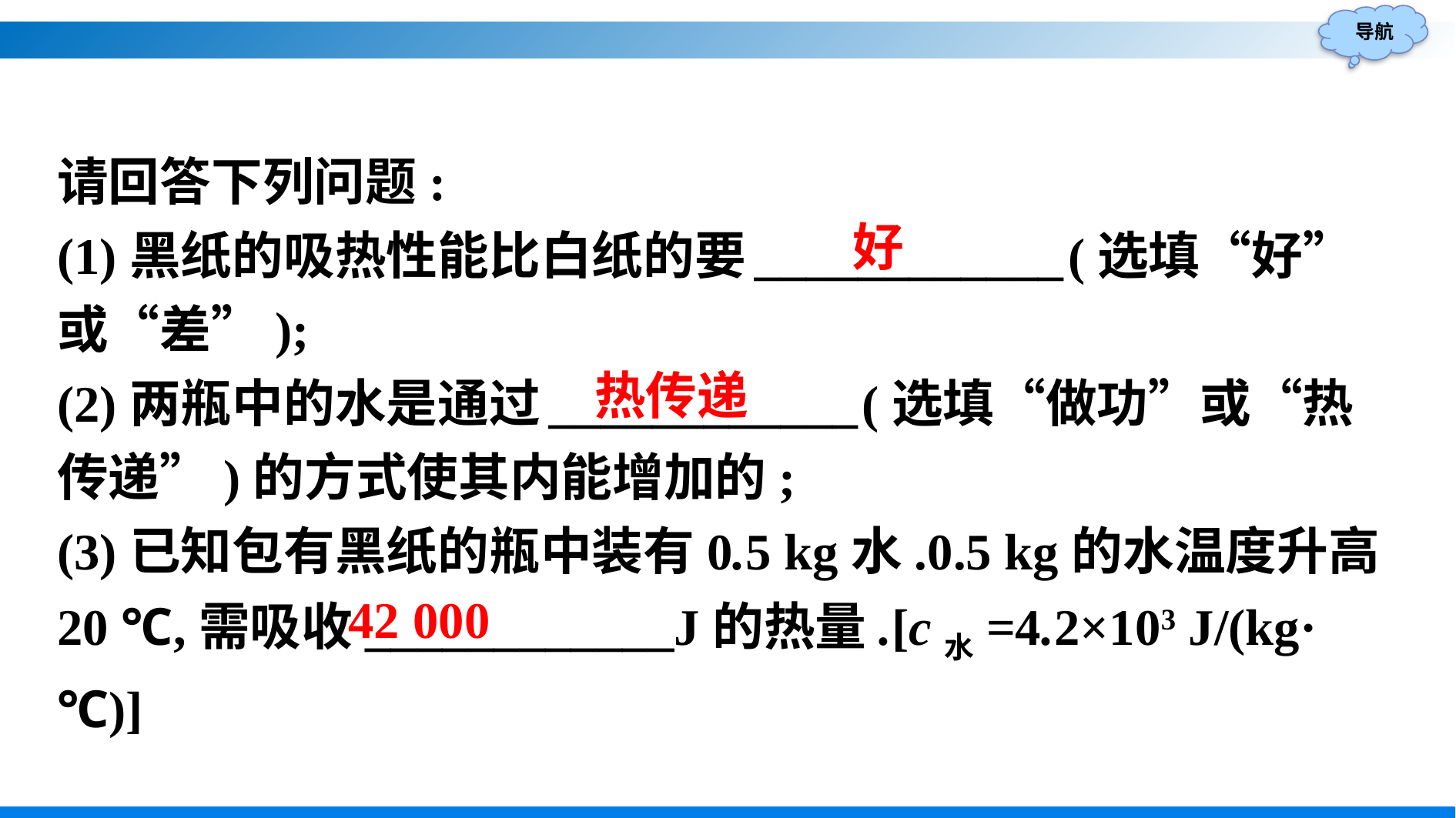

请回答下列问题:
(1)黑纸的吸热性能比白纸的要____________(选填“好”或“差”);
(2)两瓶中的水是通过____________(选填“做功”或“热传递”)的方式使其内能增加的;
(3)已知包有黑纸的瓶中装有0.5 kg水.0.5 kg的水温度升高20 ℃,需吸收____________J的热量.[c水=4.2×103 J/(kg· ℃)]
好
热传递
42 000